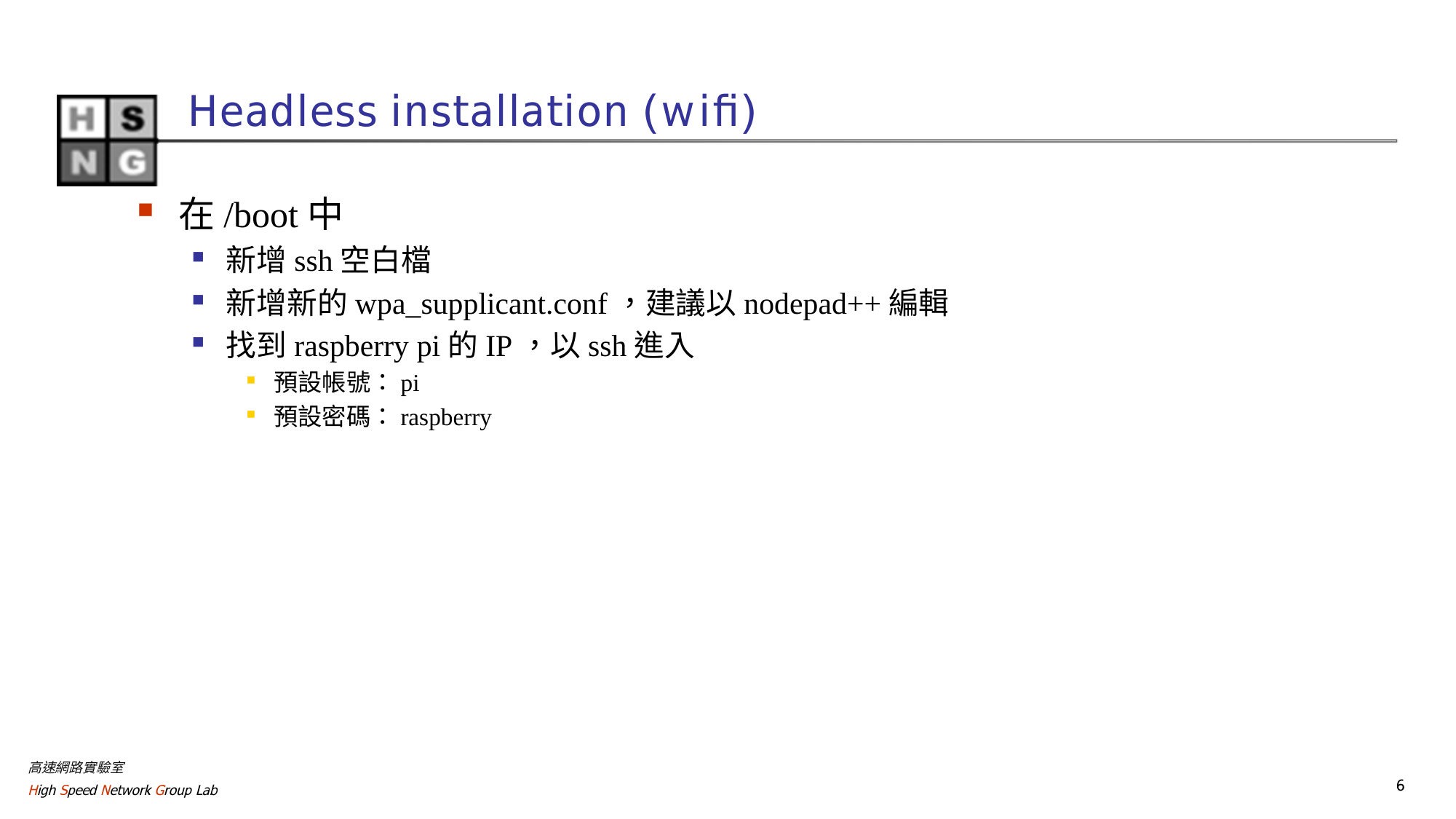

# Headless installation (wifi)
在/boot中
新增ssh空白檔
新增新的wpa_supplicant.conf，建議以nodepad++編輯
找到raspberry pi的IP，以ssh進入
預設帳號：pi
預設密碼：raspberry